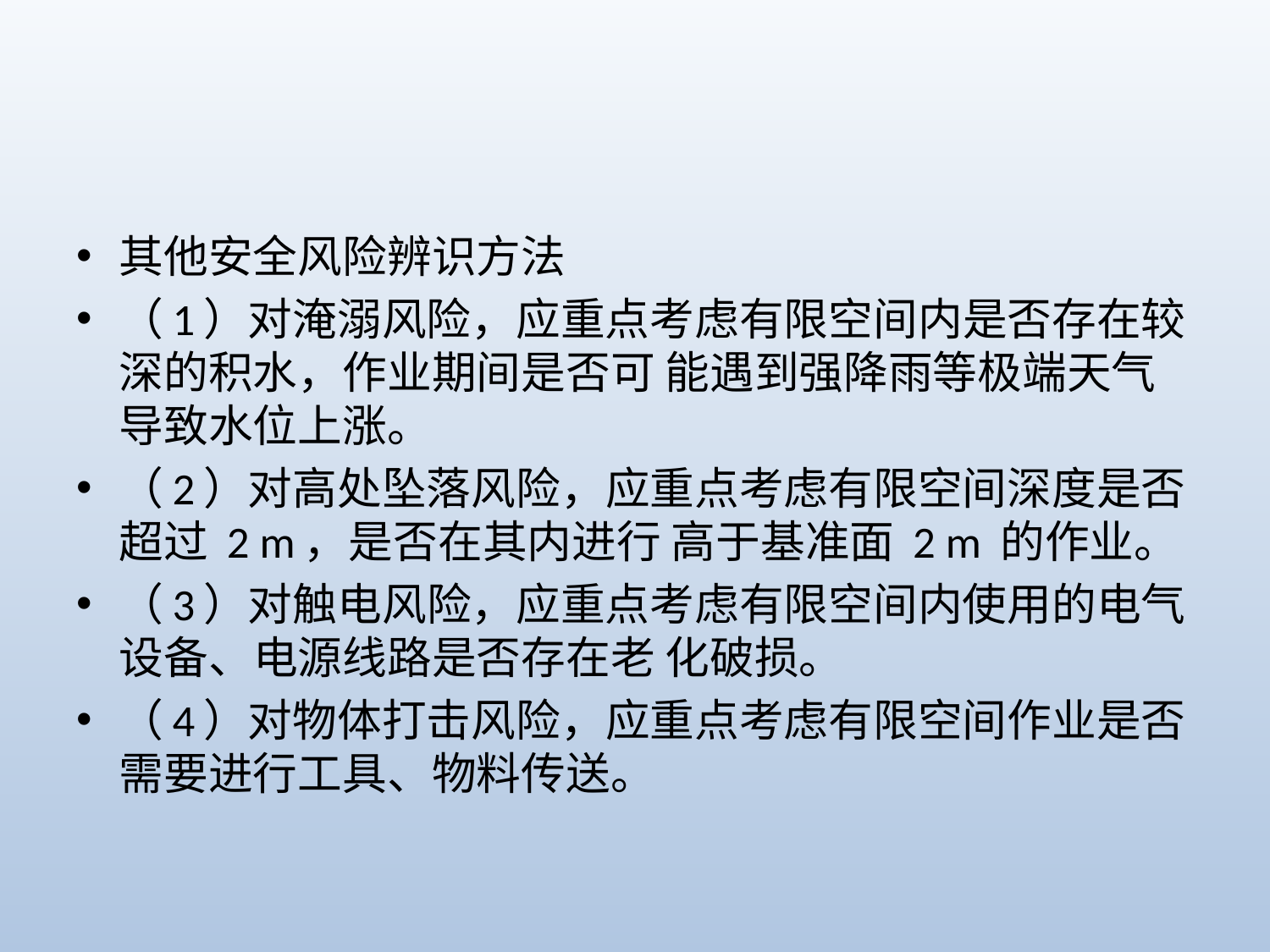

#
其他安全风险辨识方法
（1）对淹溺风险，应重点考虑有限空间内是否存在较深的积水，作业期间是否可 能遇到强降雨等极端天气导致水位上涨。
（2）对高处坠落风险，应重点考虑有限空间深度是否超过 2 m，是否在其内进行 高于基准面 2 m 的作业。
（3）对触电风险，应重点考虑有限空间内使用的电气设备、电源线路是否存在老 化破损。
（4）对物体打击风险，应重点考虑有限空间作业是否需要进行工具、物料传送。